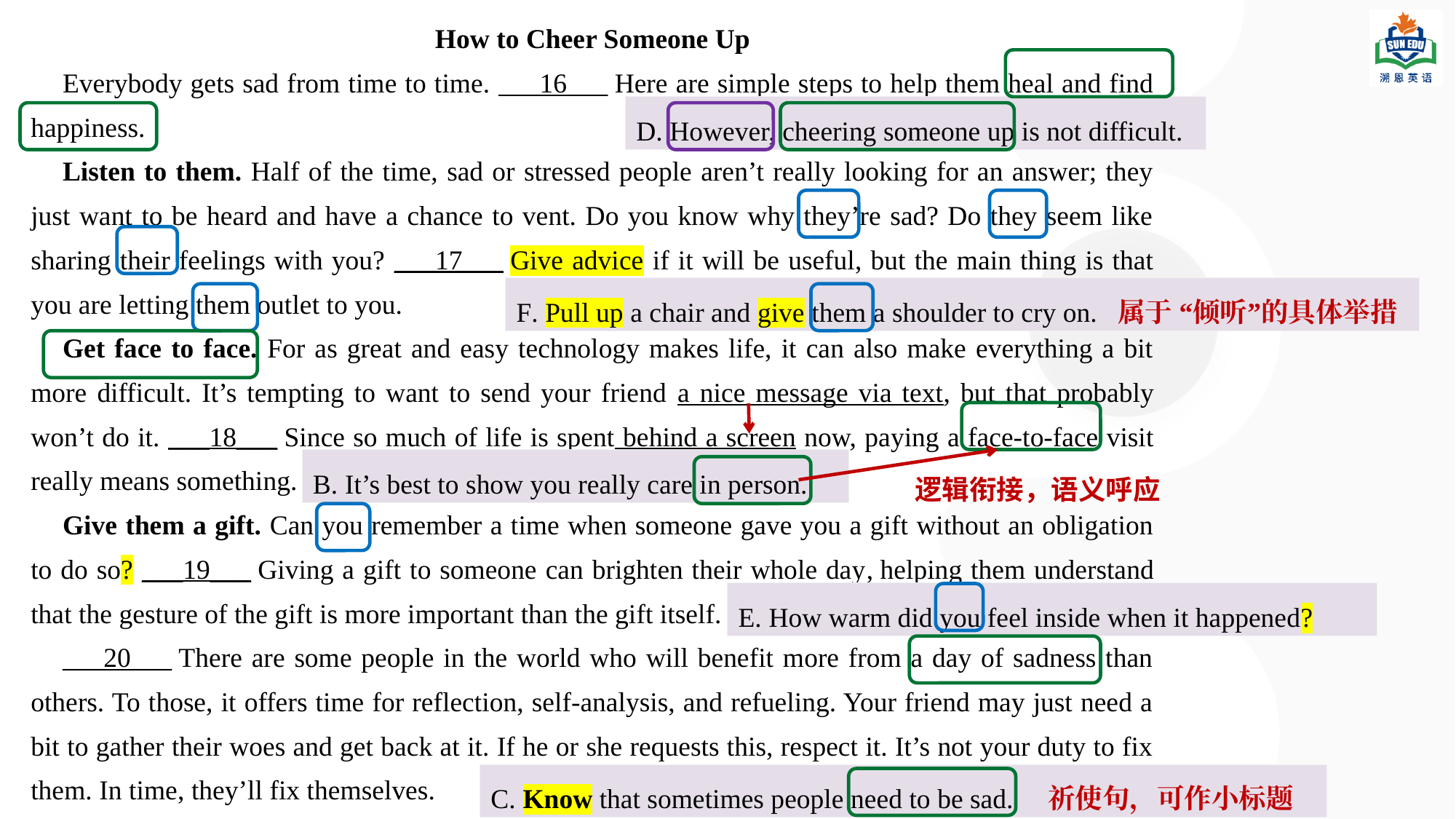

How to Cheer Someone Up
Everybody gets sad from time to time. ___16___ Here are simple steps to help them heal and find happiness.
Listen to them. Half of the time, sad or stressed people aren’t really looking for an answer; they just want to be heard and have a chance to vent. Do you know why they’re sad? Do they seem like sharing their feelings with you? ___17___ Give advice if it will be useful, but the main thing is that you are letting them outlet to you.
Get face to face. For as great and easy technology makes life, it can also make everything a bit more difficult. It’s tempting to want to send your friend a nice message via text, but that probably won’t do it. ___18___ Since so much of life is spent behind a screen now, paying a face-to-face visit really means something.
Give them a gift. Can you remember a time when someone gave you a gift without an obligation to do so? ___19___ Giving a gift to someone can brighten their whole day, helping them understand that the gesture of the gift is more important than the gift itself.
___20___ There are some people in the world who will benefit more from a day of sadness than others. To those, it offers time for reflection, self-analysis, and refueling. Your friend may just need a bit to gather their woes and get back at it. If he or she requests this, respect it. It’s not your duty to fix them. In time, they’ll fix themselves.

D. However, cheering someone up is not difficult.

F. Pull up a chair and give them a shoulder to cry on.  属于 “倾听”的具体举措

B. It’s best to show you really care in person.

逻辑衔接，语义呼应

E. How warm did you feel inside when it happened?

C. Know that sometimes people need to be sad.    祈使句，可作小标题